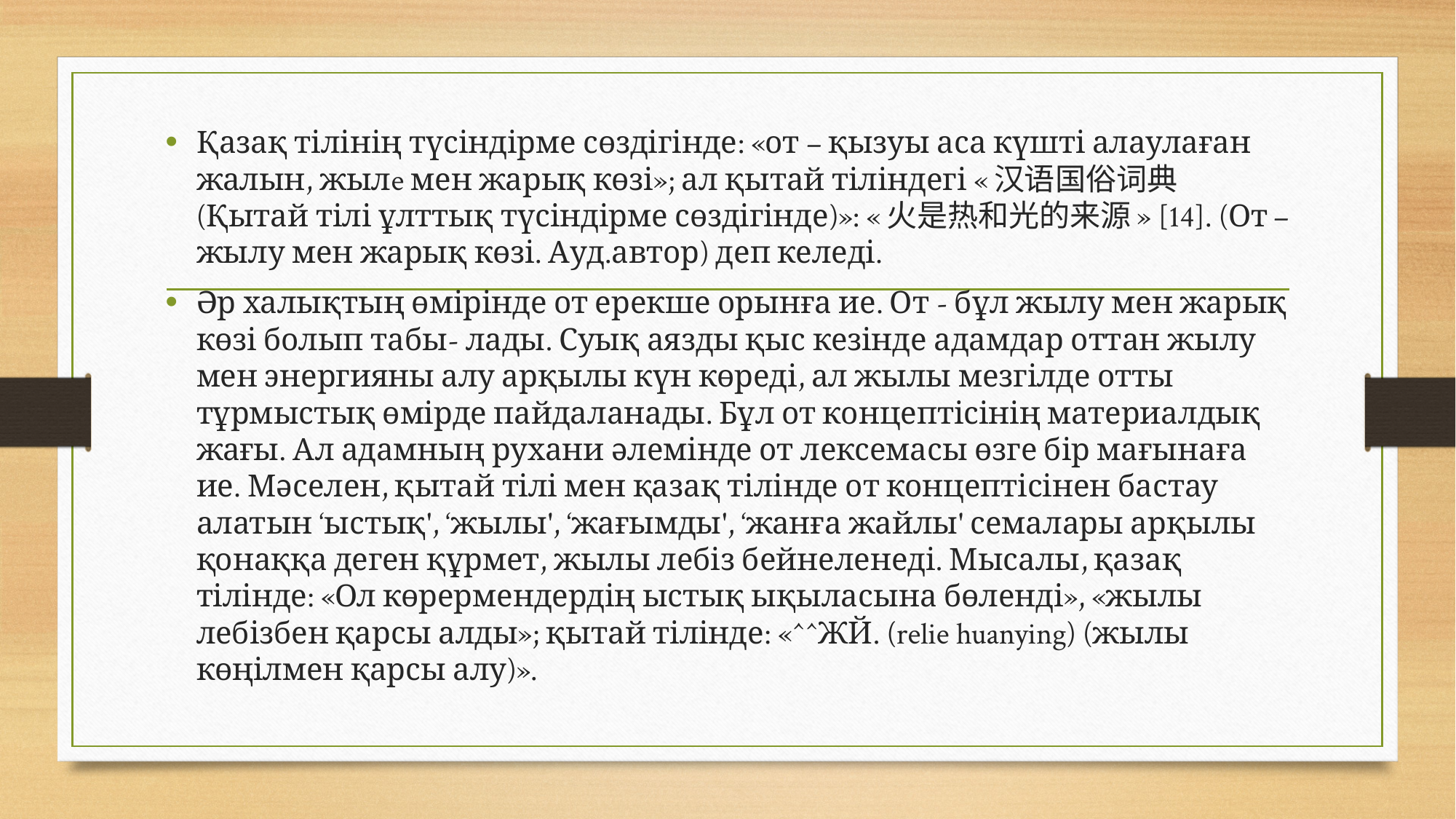

Қазақ тілінің түсіндірме сөздігінде: «от – қызуы аса күшті алаулаған жалын, жылe мен жарық көзі»; ал қытай тіліндегі «汉语国俗词典(Қытай тілі ұлттық түсіндірме сөздігінде)»: «火是热和光的来源» [14]. (От – жылу мен жарық көзі. Ауд.автор) деп келеді.
Әр халықтың өмірінде от ерекше орынға ие. От - бұл жылу мен жарық көзі болып табы- лады. Суық аязды қыс кезінде адамдар оттан жылу мен энергияны алу арқылы күн көреді, ал жылы мезгілде отты тұрмыстық өмірде пайдаланады. Бұл от концептісінің материалдық жағы. Ал адамның рухани әлемінде от лексемасы өзге бір мағынаға ие. Мәселен, қытай тілі мен қазақ тілінде от концептісінен бастау алатын ‘ыстық', ‘жылы', ‘жағымды', ‘жанға жайлы' семалары арқылы қонаққа деген құрмет, жылы лебіз бейнеленеді. Мысалы, қазақ тілінде: «Ол көрермендердің ыстық ықыласына бөленді», «жылы лебізбен қарсы алды»; қытай тілінде: «^^ЖЙ. (relie huanying) (жылы көңілмен қарсы алу)».

#